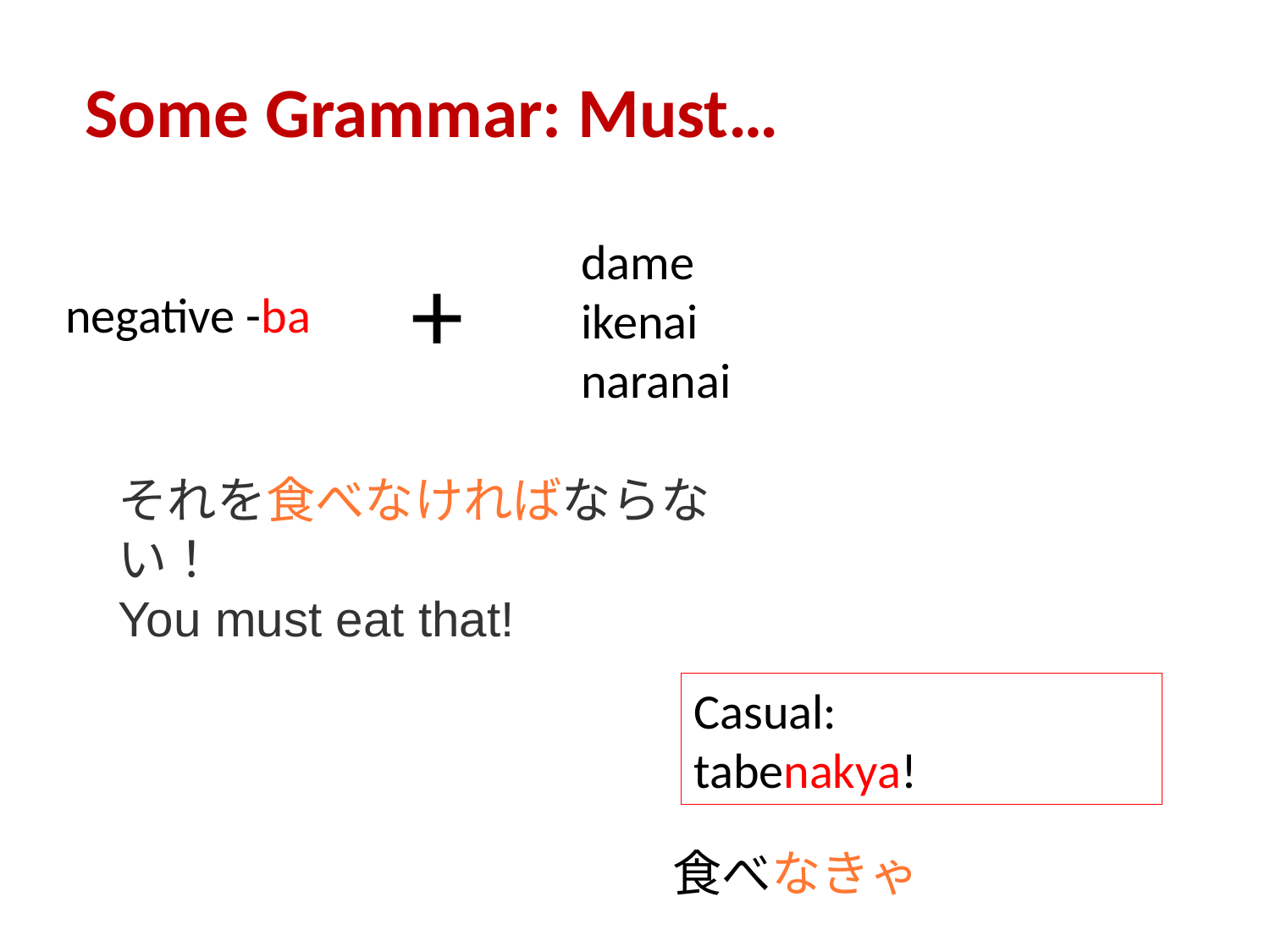

Some Grammar: Must…
dame
ikenai
naranai
+
negative -ba
それを食べなければならない！
You must eat that!
Casual:
tabenakya!
食べなきゃ